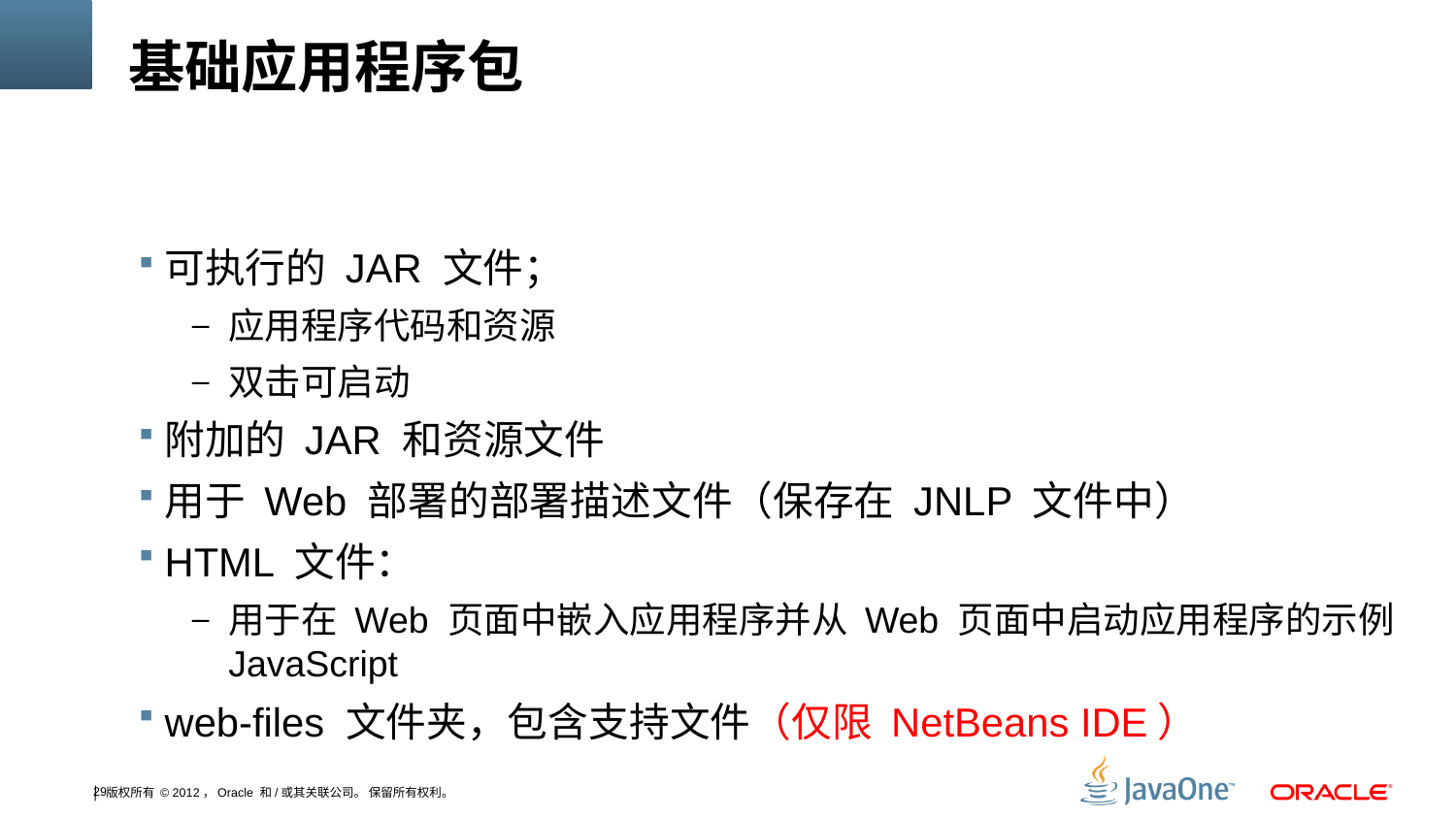

# 基础应用程序包

可执行的 JAR 文件；
应用程序代码和资源
双击可启动
附加的 JAR 和资源文件
用于 Web 部署的部署描述文件（保存在 JNLP 文件中）
HTML 文件：
用于在 Web 页面中嵌入应用程序并从 Web 页面中启动应用程序的示例 JavaScript
web-files 文件夹，包含支持文件（仅限 NetBeans IDE）